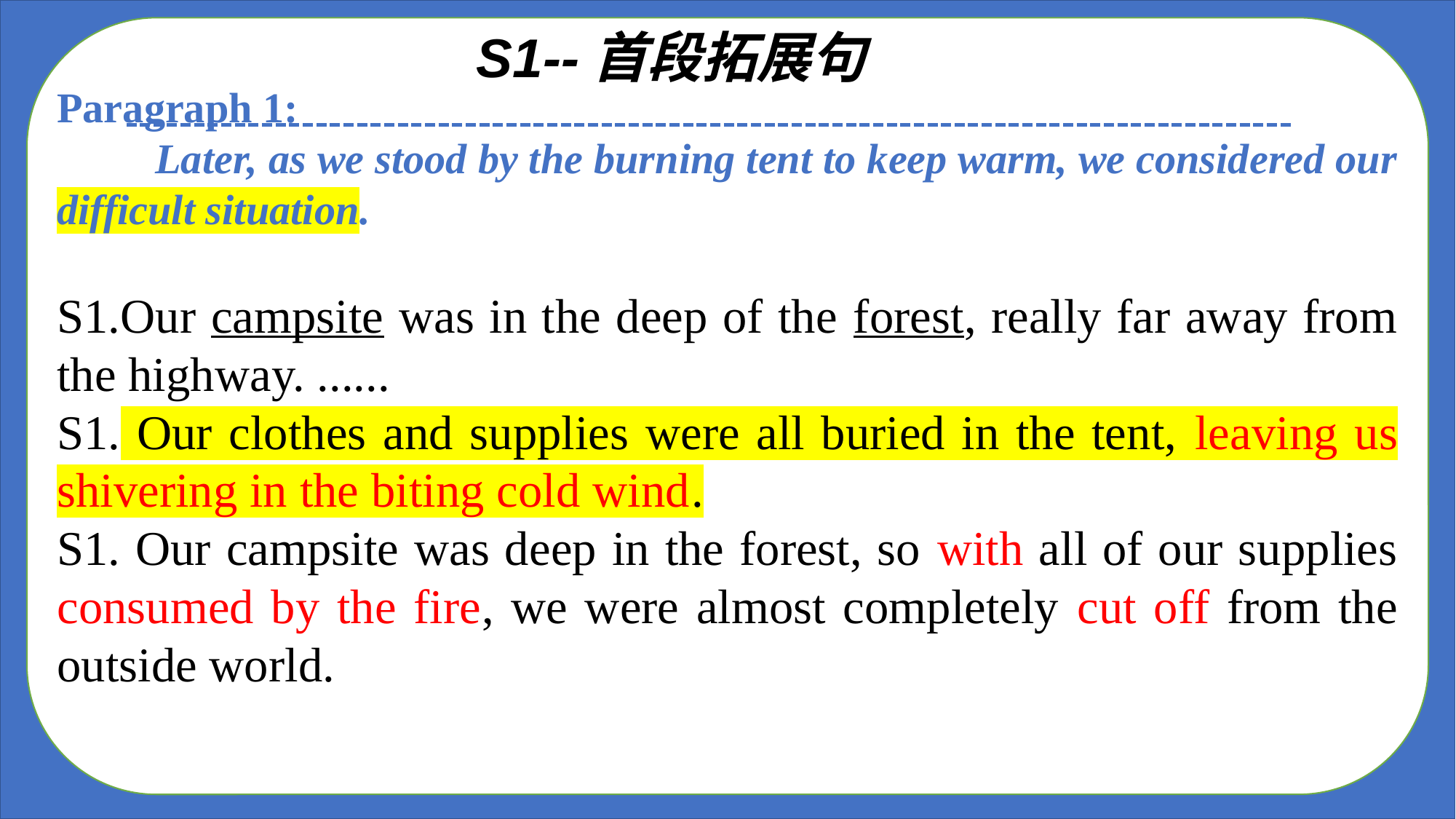

S1--首段拓展句

Paragraph 1:
         Later, as we stood by the burning tent to keep warm, we considered our difficult situation.

S1.Our campsite was in the deep of the forest, really far away from the highway. ......
S1. Our clothes and supplies were all buried in the tent, leaving us shivering in the biting cold wind.
S1. Our campsite was deep in the forest, so with all of our supplies consumed by the fire, we were almost completely cut off from the outside world.